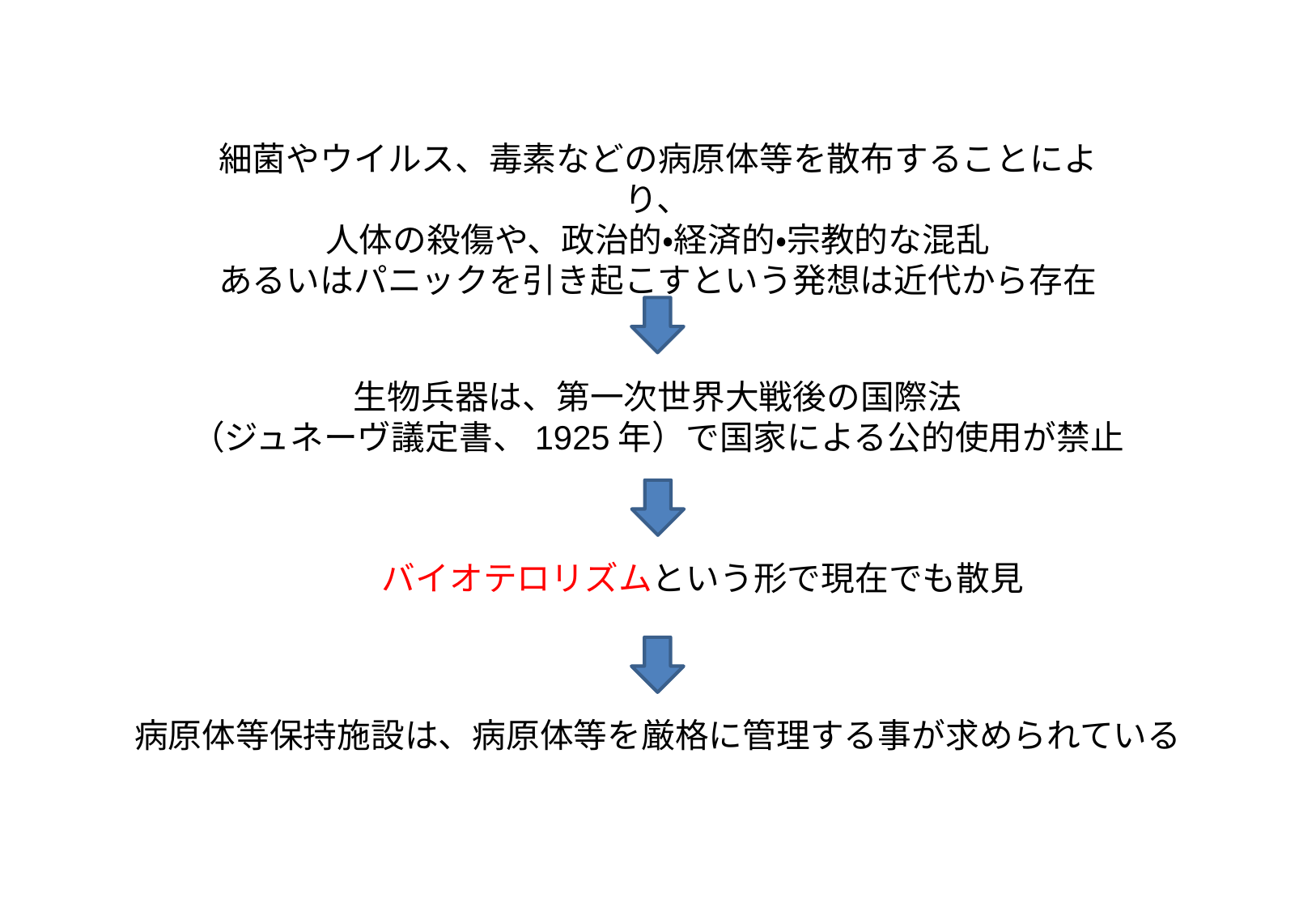

細菌やウイルス、毒素などの病原体等を散布することにより、
人体の殺傷や、政治的・経済的・宗教的な混乱
あるいはパニックを引き起こすという発想は近代から存在

生物兵器は、第一次世界大戦後の国際法
（ジュネーヴ議定書、1925年）で国家による公的使用が禁止

バイオテロリズムという形で現在でも散見

病原体等保持施設は、病原体等を厳格に管理する事が求められている